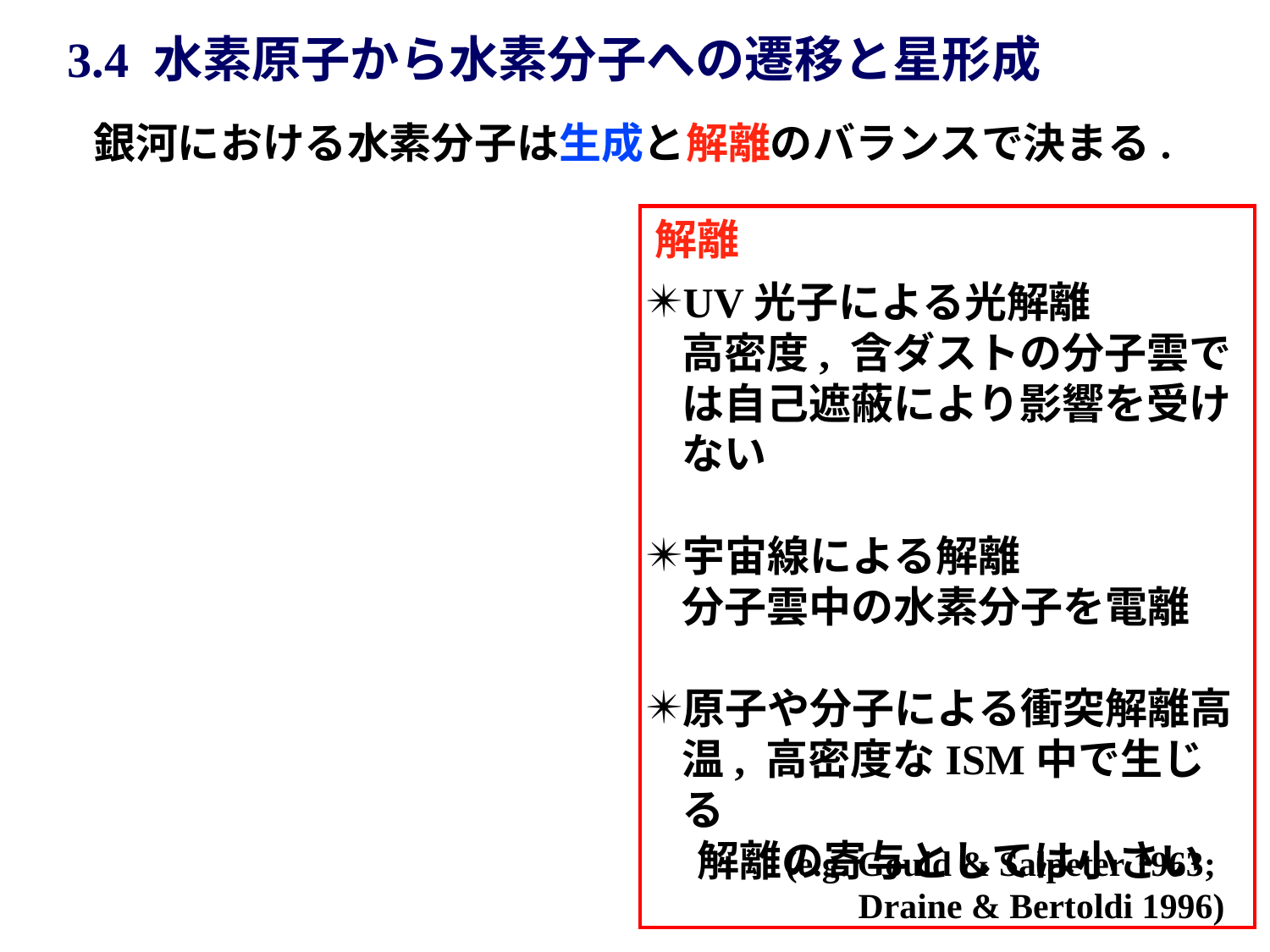

3.4 水素原子から水素分子への遷移と星形成
銀河における水素分子は生成と解離のバランスで決まる.

解離
UV光子による光解離
高密度, 含ダストの分子雲では自己遮蔽により影響を受けない
宇宙線による解離
分子雲中の水素分子を電離
原子や分子による衝突解離高温, 高密度なISM中で生じる
　 解離の寄与としては小さい
(e.g. Gould & Salpeter 1963;
Draine & Bertoldi 1996)